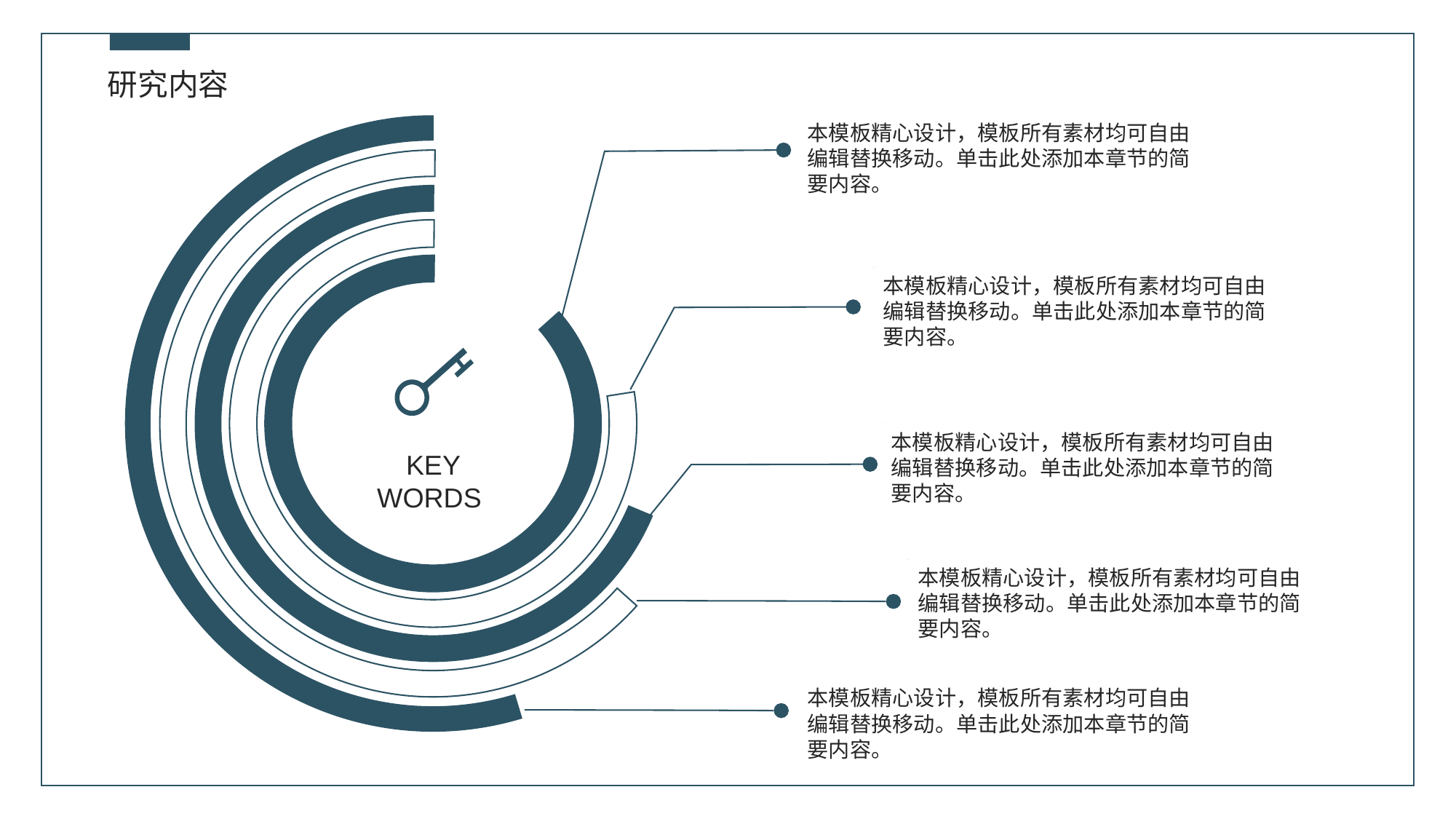

研究内容
本模板精心设计，模板所有素材均可自由编辑替换移动。单击此处添加本章节的简要内容。

本模板精心设计，模板所有素材均可自由编辑替换移动。单击此处添加本章节的简要内容。

本模板精心设计，模板所有素材均可自由编辑替换移动。单击此处添加本章节的简要内容。
KEY WORDS

本模板精心设计，模板所有素材均可自由编辑替换移动。单击此处添加本章节的简要内容。

本模板精心设计，模板所有素材均可自由编辑替换移动。单击此处添加本章节的简要内容。